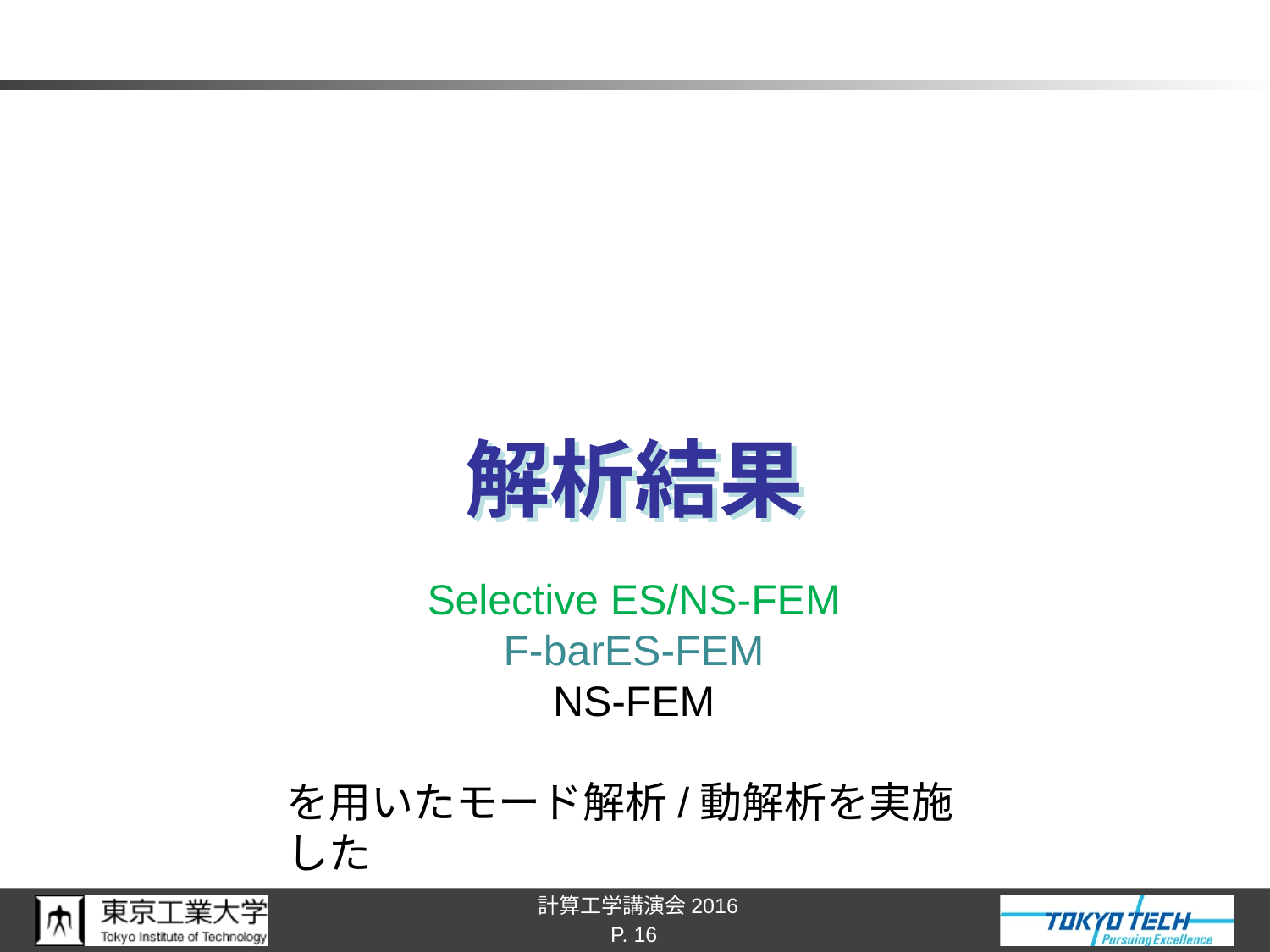

#
解析結果
Selective ES/NS-FEM
F-barES-FEM
NS-FEM

を用いたモード解析/動解析を実施した
P. 16